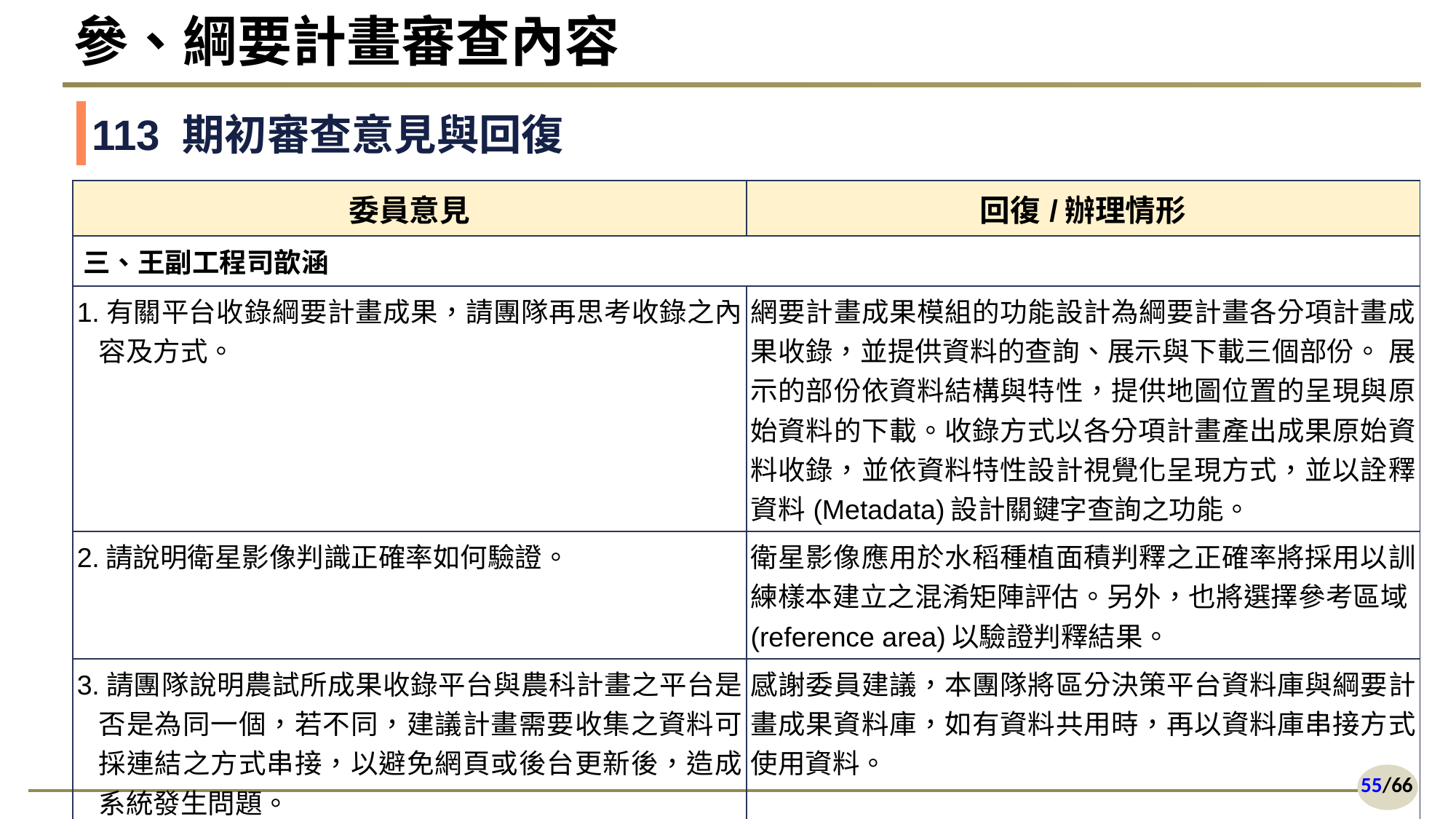

# 參、綱要計畫審查內容
113 期初審查意見與回復
| 委員意見 | 回復/辦理情形 |
| --- | --- |
| 三、王副工程司歆涵 |  |
| 1.有關平台收錄綱要計畫成果，請團隊再思考收錄之內容及方式。 | 網要計畫成果模組的功能設計為綱要計畫各分項計畫成果收錄，並提供資料的查詢、展示與下載三個部份。 展示的部份依資料結構與特性，提供地圖位置的呈現與原始資料的下載。收錄方式以各分項計畫產出成果原始資料收錄，並依資料特性設計視覺化呈現方式，並以詮釋資料(Metadata)設計關鍵字查詢之功能。 |
| 2.請說明衛星影像判識正確率如何驗證。 | 衛星影像應用於水稻種植面積判釋之正確率將採用以訓練樣本建立之混淆矩陣評估。另外，也將選擇參考區域(reference area)以驗證判釋結果。 |
| 3.請團隊說明農試所成果收錄平台與農科計畫之平台是否是為同一個，若不同，建議計畫需要收集之資料可採連結之方式串接，以避免網頁或後台更新後，造成系統發生問題。 | 感謝委員建議，本團隊將區分決策平台資料庫與綱要計畫成果資料庫，如有資料共用時，再以資料庫串接方式使用資料。 |
55/66